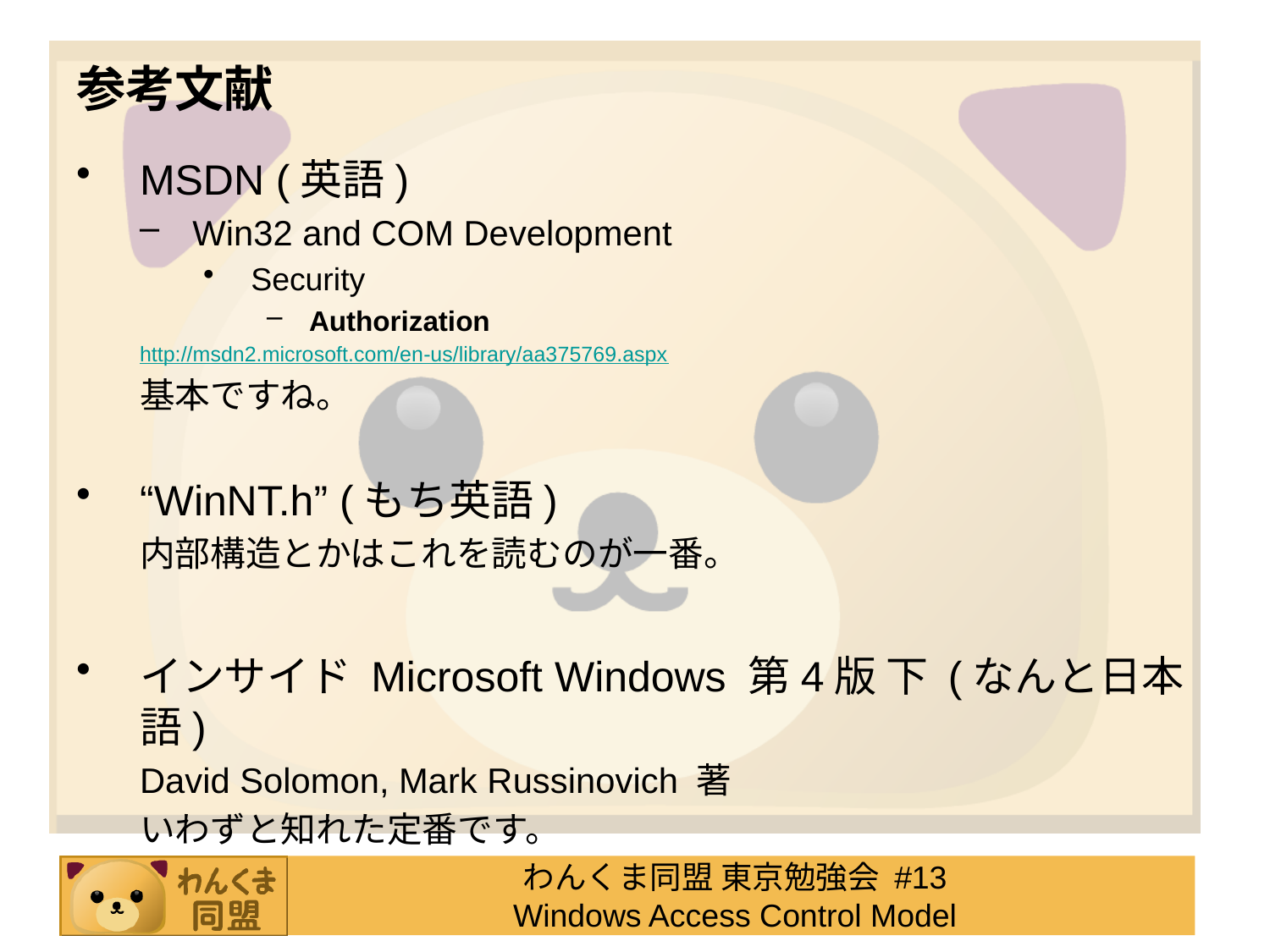

# 参考文献
MSDN (英語)
Win32 and COM Development
Security
Authorization
http://msdn2.microsoft.com/en-us/library/aa375769.aspx
基本ですね。

“WinNT.h” (もち英語)
内部構造とかはこれを読むのが一番。

インサイド Microsoft Windows 第4版 下 (なんと日本語)
David Solomon, Mark Russinovich 著
いわずと知れた定番です。